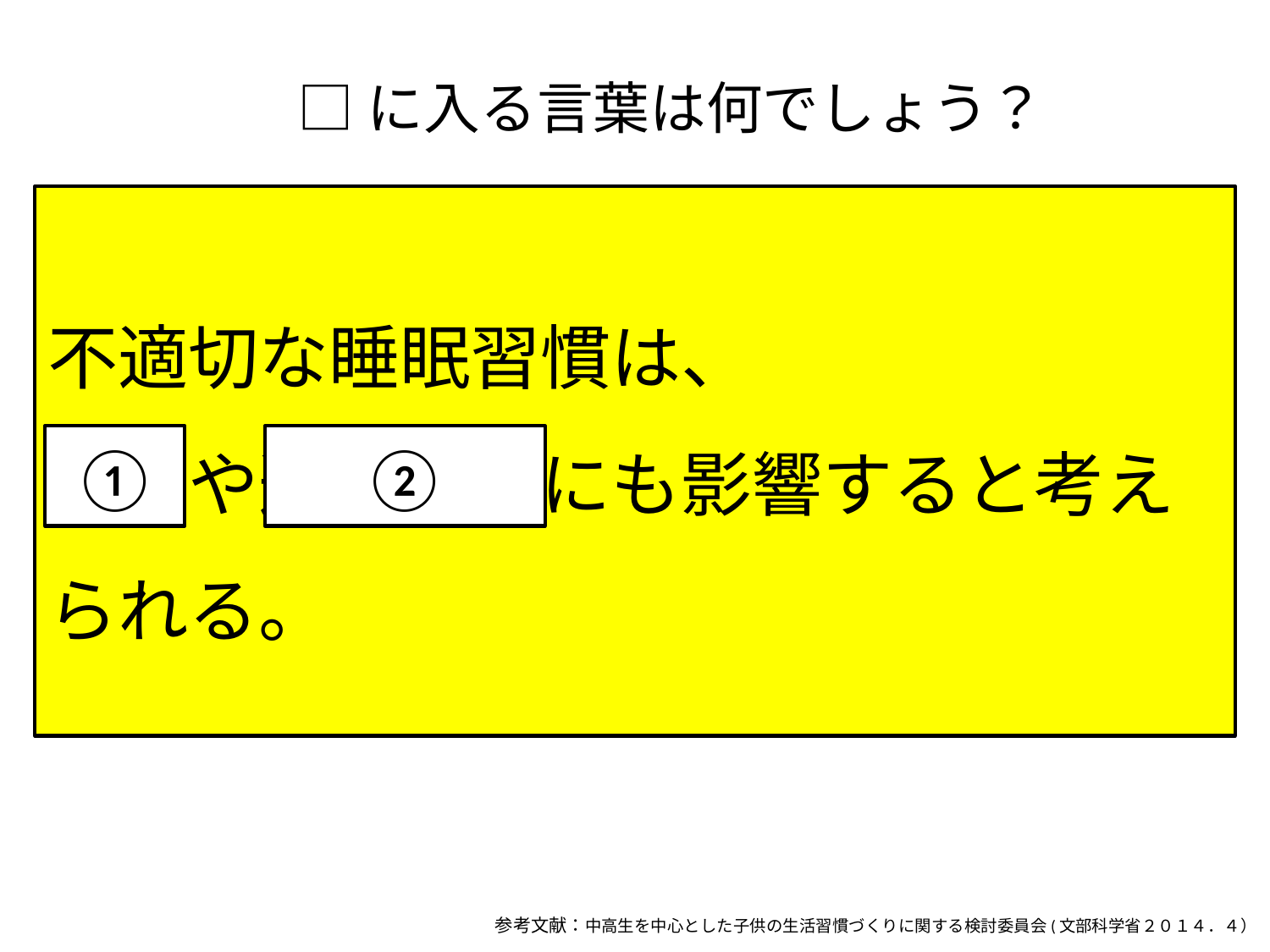

□に入る言葉は何でしょう？
不適切な睡眠習慣は、
学力や運動能力にも影響すると考えられる。
①
②
# 参考文献：中高生を中心とした子供の生活習慣づくりに関する検討委員会(文部科学省２０１４．４）